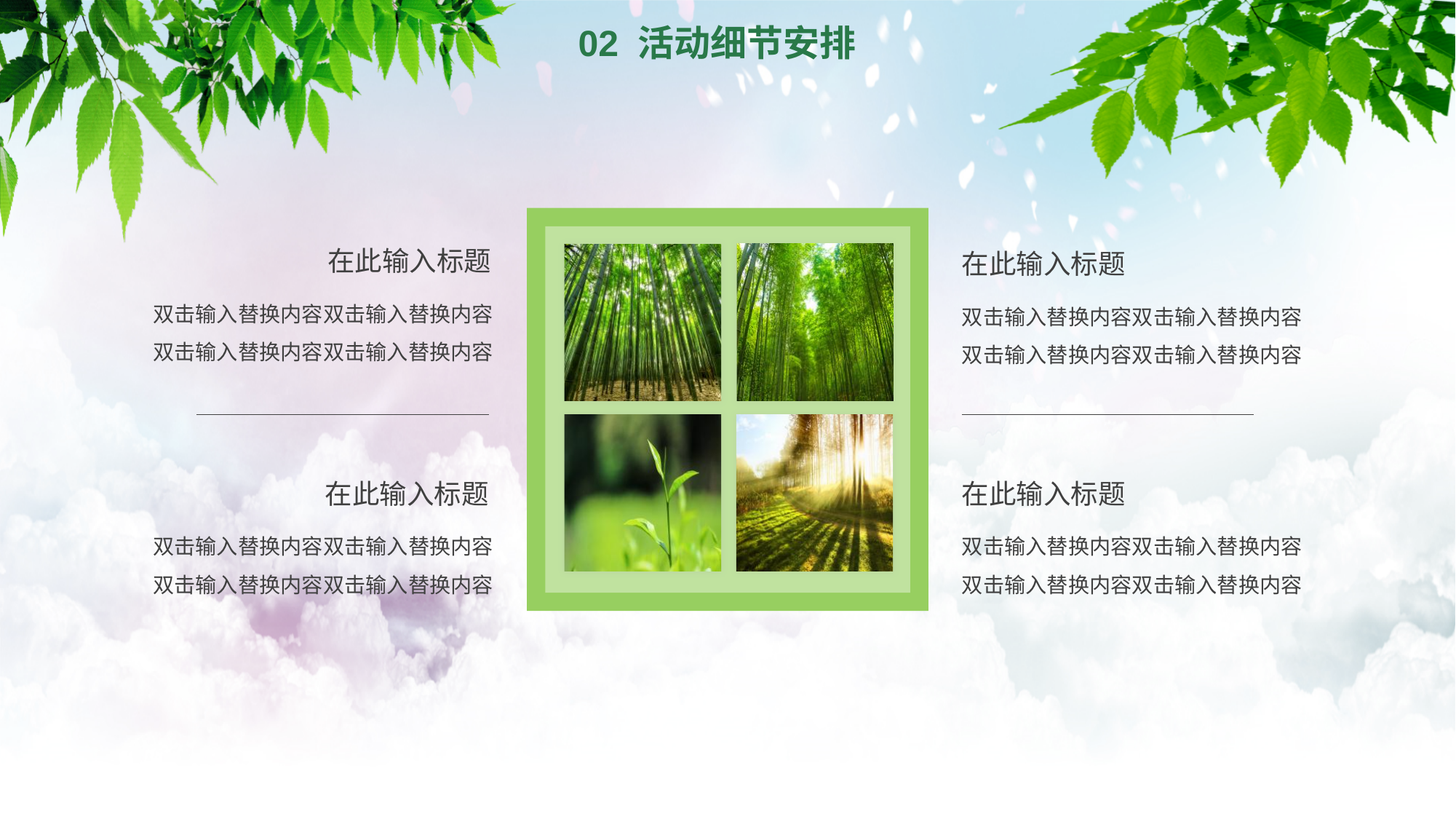

02 活动细节安排

在此输入标题
双击输入替换内容双击输入替换内容双击输入替换内容双击输入替换内容
在此输入标题
双击输入替换内容双击输入替换内容双击输入替换内容双击输入替换内容
在此输入标题
双击输入替换内容双击输入替换内容双击输入替换内容双击输入替换内容
在此输入标题
双击输入替换内容双击输入替换内容双击输入替换内容双击输入替换内容